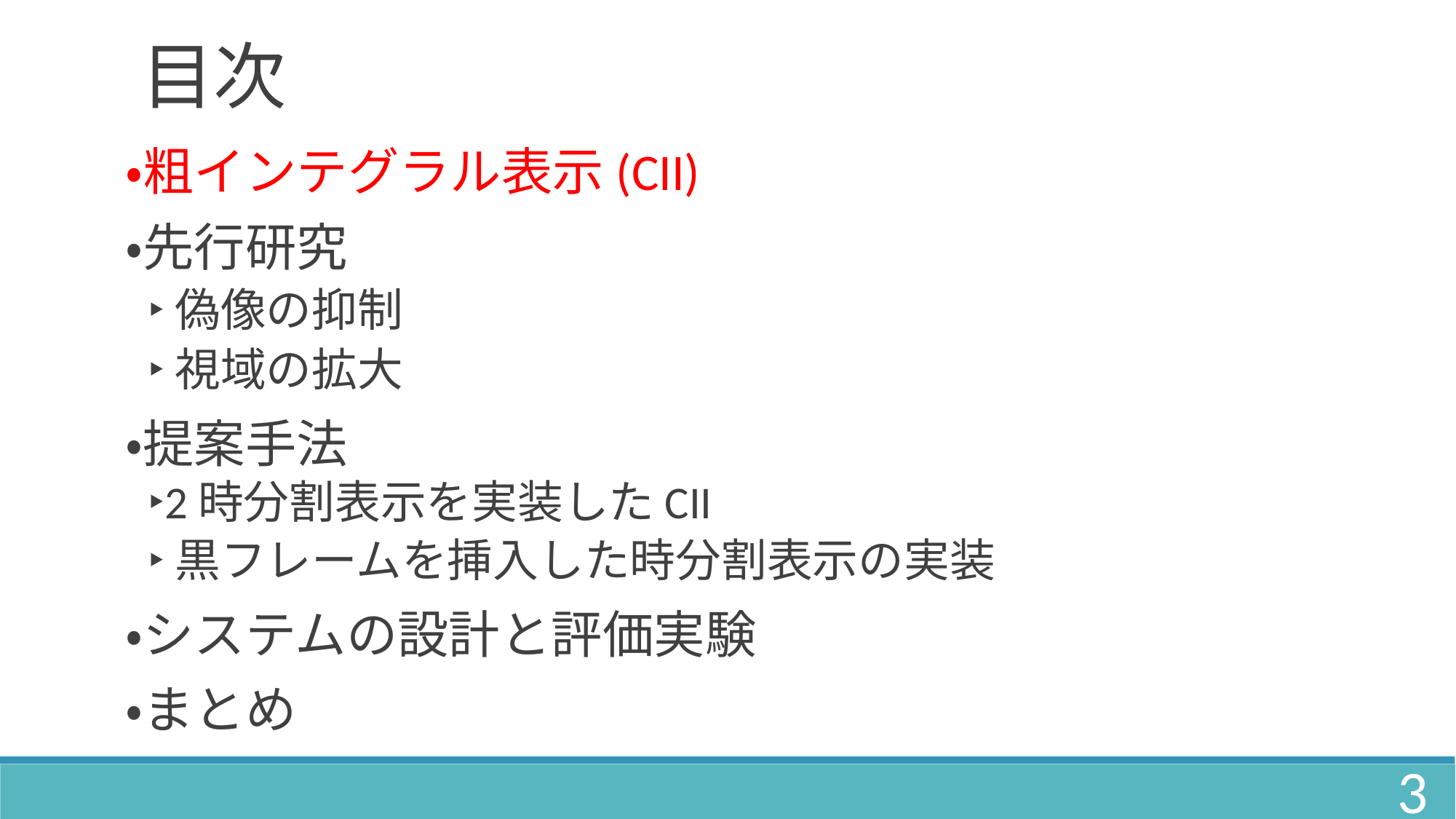

目次
・粗インテグラル表示(CII)
・先行研究
	‣偽像の抑制
	‣視域の拡大
・提案手法
	‣2時分割表示を実装したCII
	‣黒フレームを挿入した時分割表示の実装
・システムの設計と評価実験
・まとめ
3